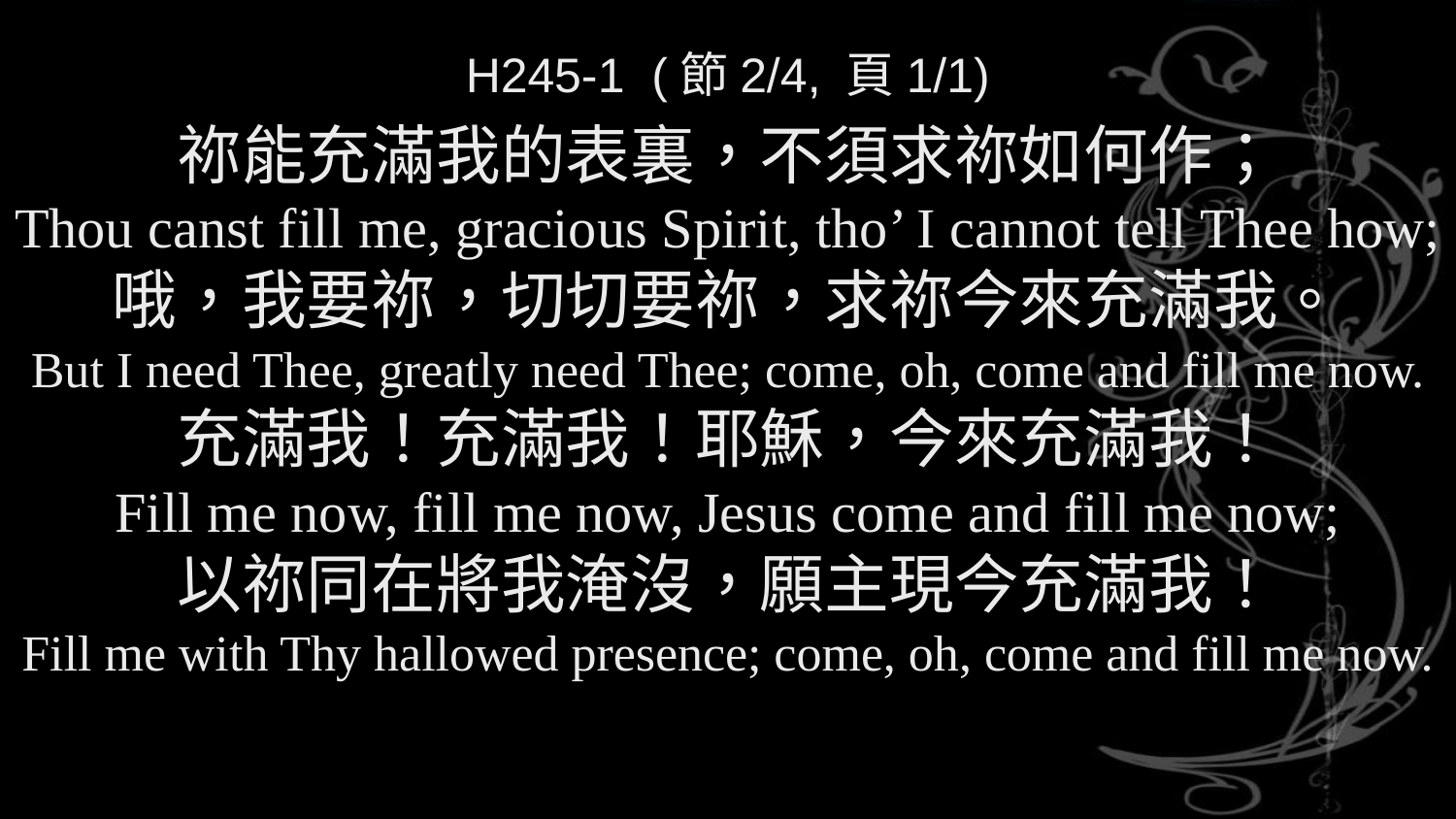

H245-1  (節2/4, 頁1/1)
祢能充滿我的表裏，不須求祢如何作；
Thou canst fill me, gracious Spirit, tho’ I cannot tell Thee how;
哦，我要祢，切切要祢，求祢今來充滿我。
But I need Thee, greatly need Thee; come, oh, come and fill me now.
充滿我！充滿我！耶穌，今來充滿我！
Fill me now, fill me now, Jesus come and fill me now;
以祢同在將我淹沒，願主現今充滿我！
Fill me with Thy hallowed presence; come, oh, come and fill me now.